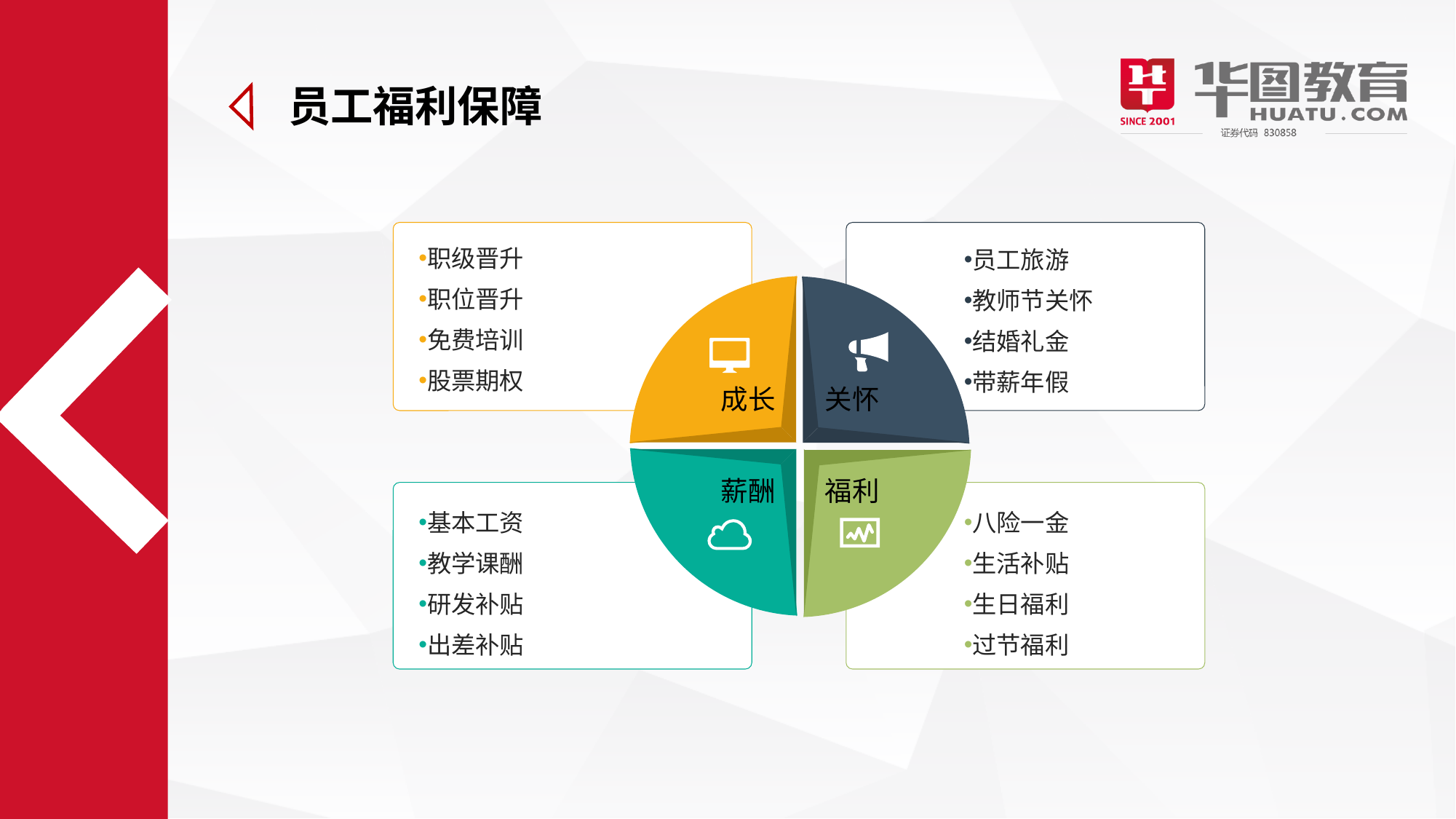

员工福利保障

职级晋升
职位晋升
免费培训
股票期权

成长

员工旅游
教师节关怀
结婚礼金
带薪年假

关怀

薪酬

基本工资
教学课酬
研发补贴
出差补贴

福利

八险一金
生活补贴
生日福利
过节福利